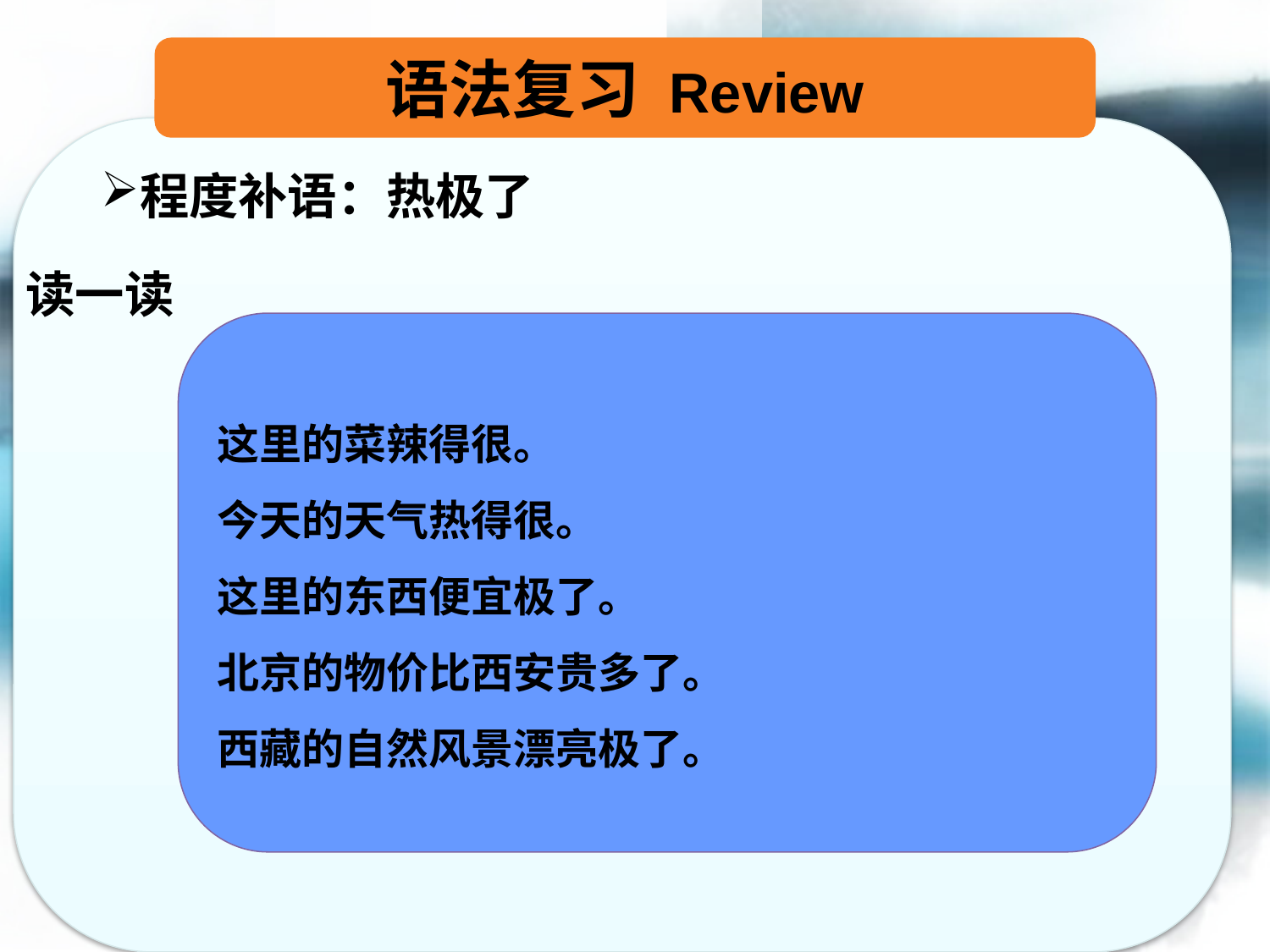

语法复习 Review

程度补语：热极了
读一读
这里的菜辣得很。
今天的天气热得很。
这里的东西便宜极了。
北京的物价比西安贵多了。
西藏的自然风景漂亮极了。